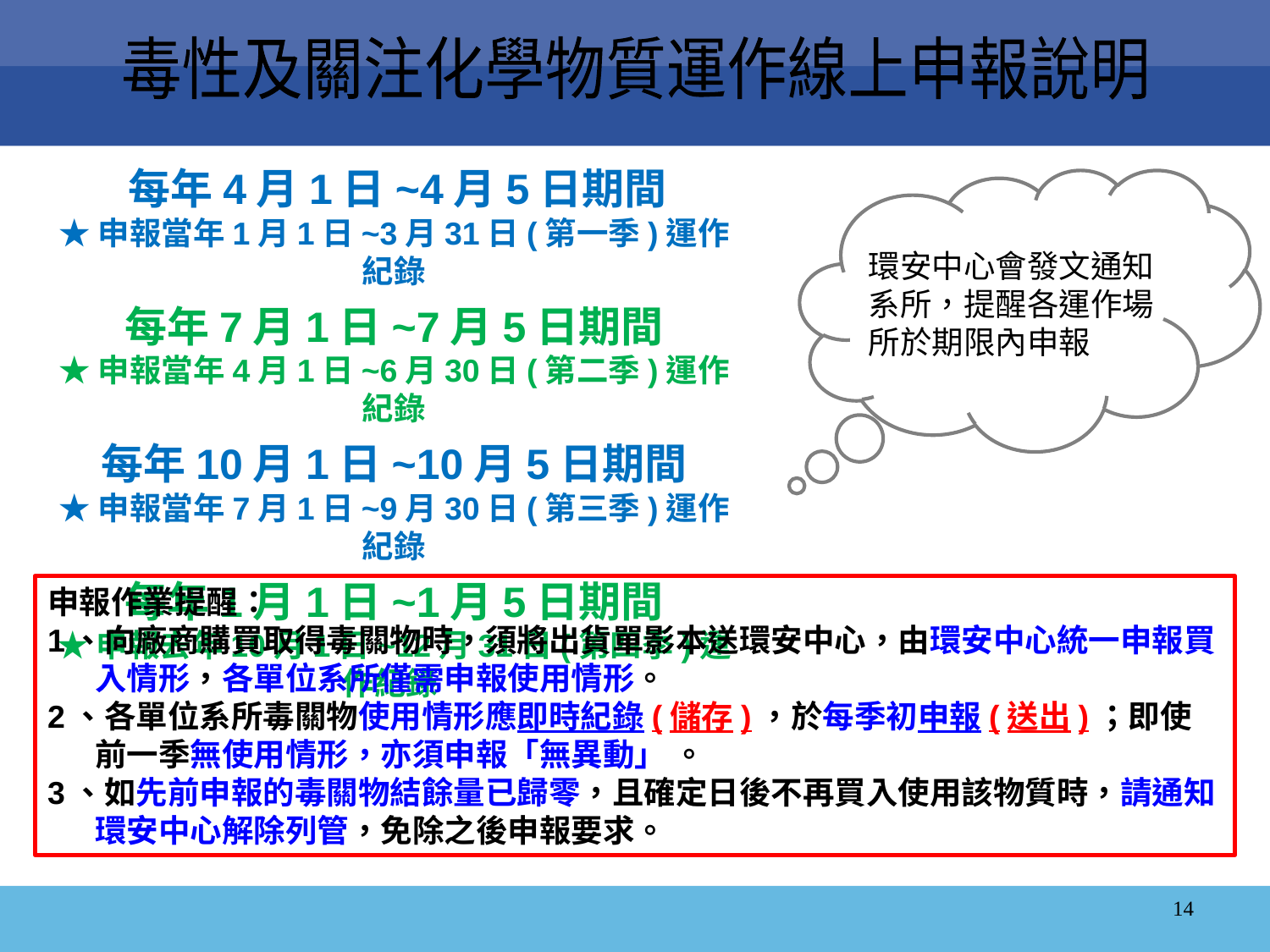

毒性及關注化學物質運作線上申報說明
每年4月1日~4月5日期間
★申報當年1月1日~3月31日(第一季)運作紀錄
每年7月1日~7月5日期間
★申報當年4月1日~6月30日(第二季)運作紀錄
每年10月1日~10月5日期間
★申報當年7月1日~9月30日(第三季)運作紀錄
每年1月1日~1月5日期間
★申報去年10月1日~12月31日(第四季)運作紀錄
環安中心會發文通知系所，提醒各運作場所於期限內申報
申報作業提醒：
1、向廠商購買取得毒關物時，須將出貨單影本送環安中心，由環安中心統一申報買入情形，各單位系所僅需申報使用情形。
2、各單位系所毒關物使用情形應即時紀錄(儲存)，於每季初申報(送出)；即使前一季無使用情形，亦須申報「無異動」 。
3、如先前申報的毒關物結餘量已歸零，且確定日後不再買入使用該物質時，請通知環安中心解除列管，免除之後申報要求。
14